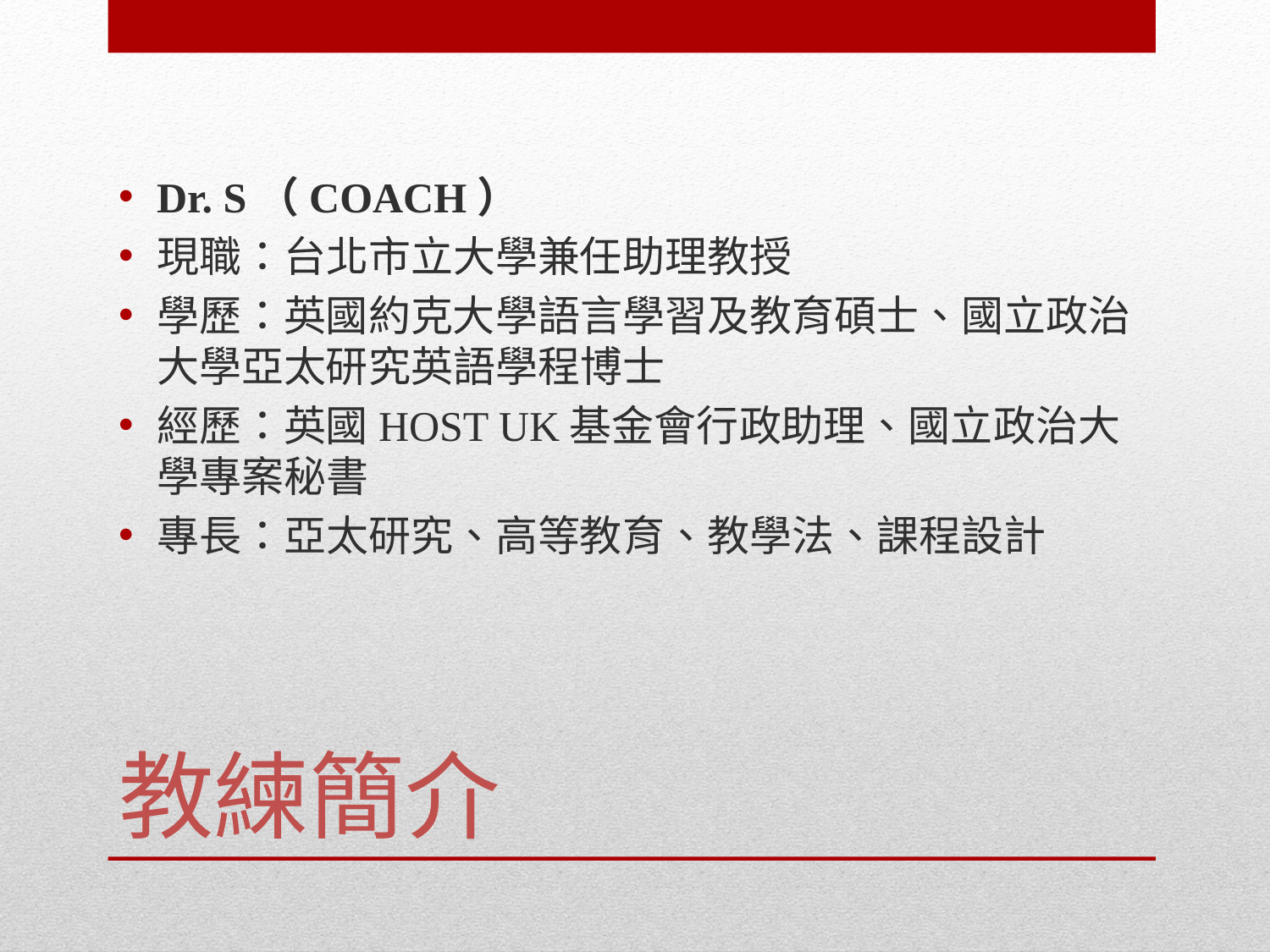

Dr. S（COACH）
現職：台北市立大學兼任助理教授
學歷：英國約克大學語言學習及教育碩士、國立政治大學亞太研究英語學程博士
經歷：英國HOST UK基金會行政助理、國立政治大學專案秘書
專長：亞太研究、高等教育、教學法、課程設計
# 教練簡介